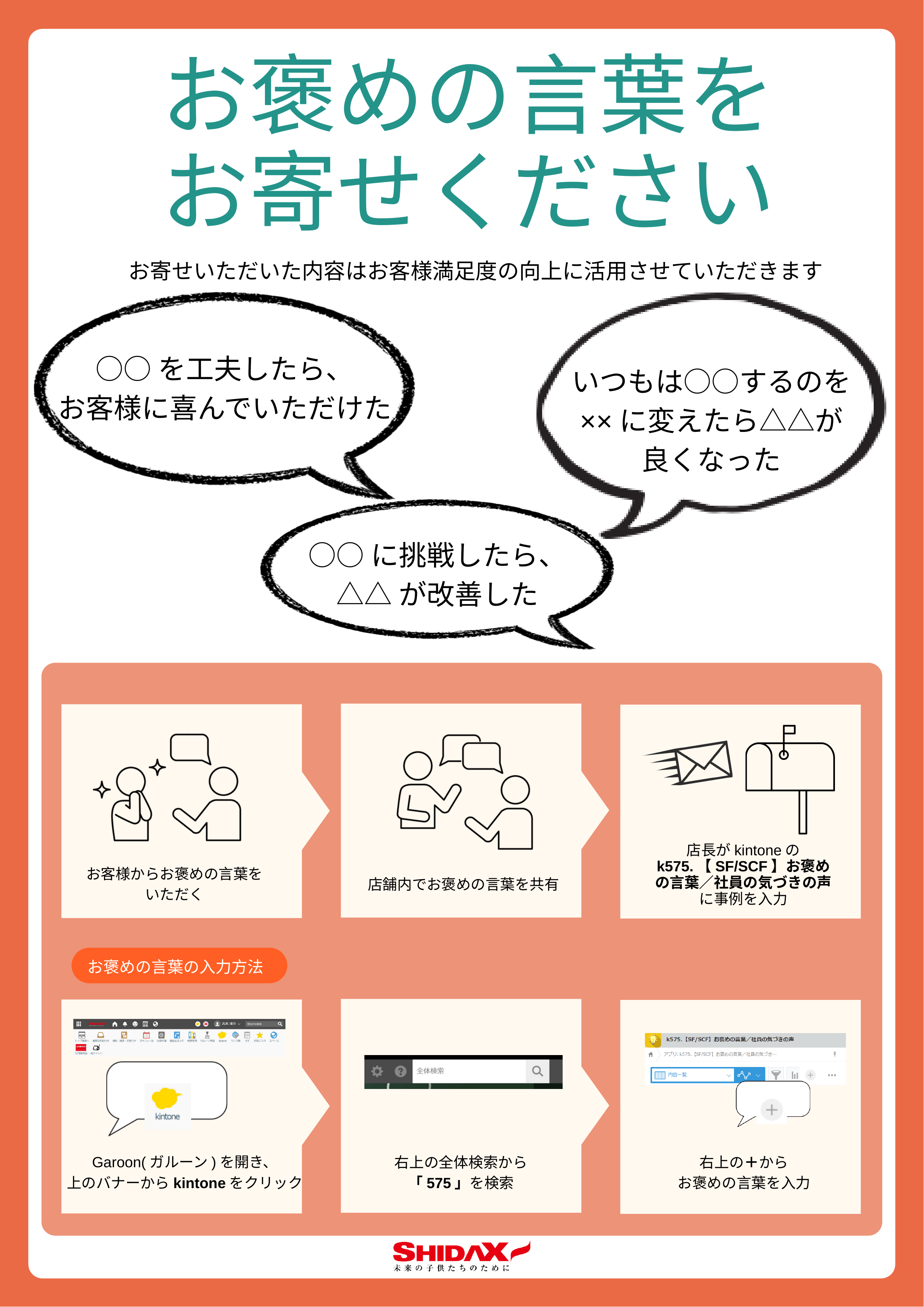

お褒めの言葉を
お寄せください
お寄せいただいた内容はお客様満足度の向上に活用させていただきます

○○を工夫したら、
お客様に喜んでいただけた
いつもは○○するのを
××に変えたら△△が
良くなった

○○に挑戦したら、
△△が改善した

店長がkintoneの
k575.【SF/SCF】お褒めの言葉／社員の気づきの声
に事例を入力
お客様からお褒めの言葉をいただく
店舗内でお褒めの言葉を共有

お褒めの言葉の入力方法

Garoon(ガルーン)を開き、
上のバナーからkintoneをクリック
右上の全体検索から
「575」を検索
右上の＋から
お褒めの言葉を入力